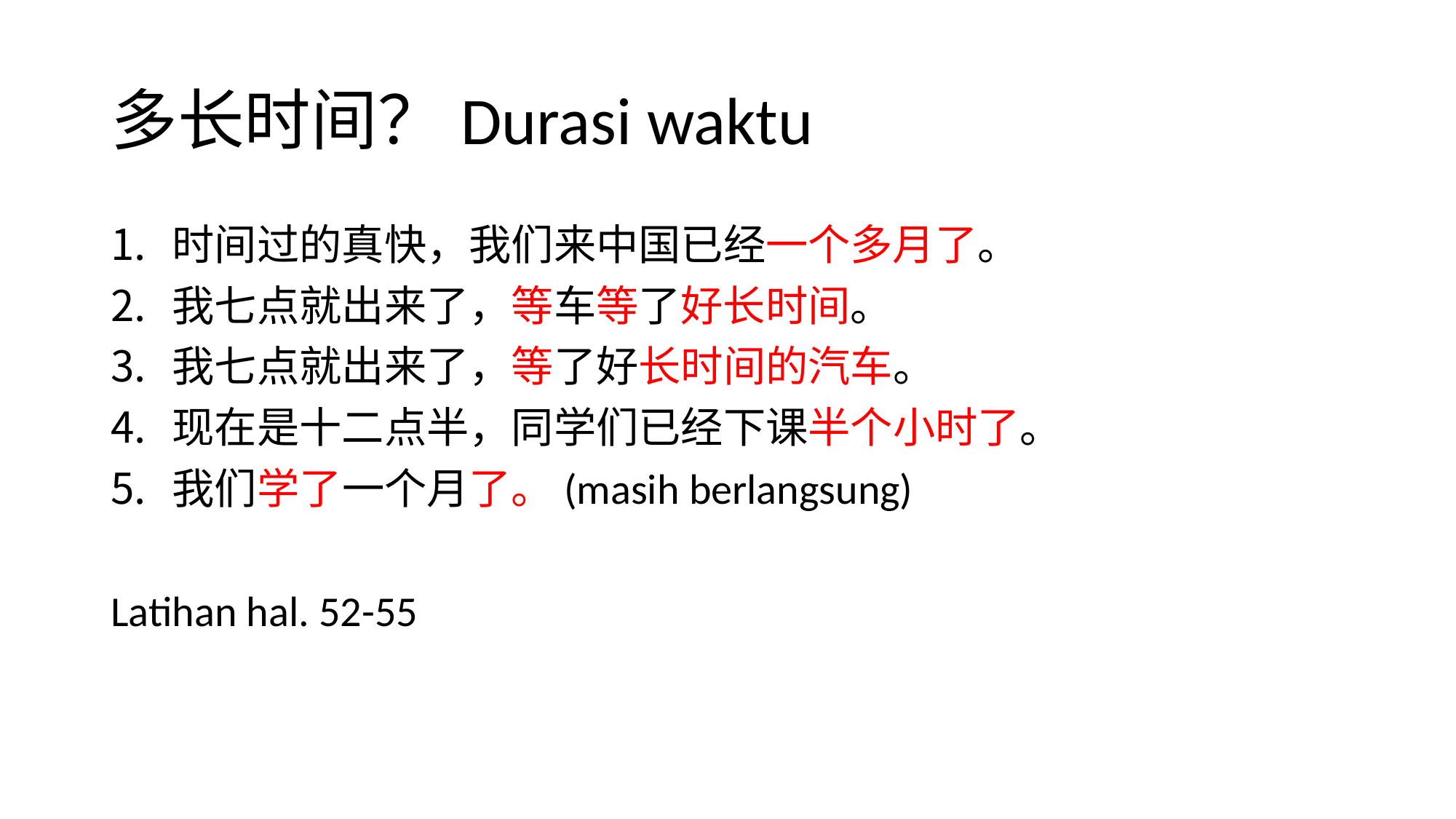

# 多长时间？Durasi waktu
时间过的真快，我们来中国已经一个多月了。
我七点就出来了，等车等了好长时间。
我七点就出来了，等了好长时间的汽车。
现在是十二点半，同学们已经下课半个小时了。
我们学了一个月了。(masih berlangsung)

Latihan hal. 52-55